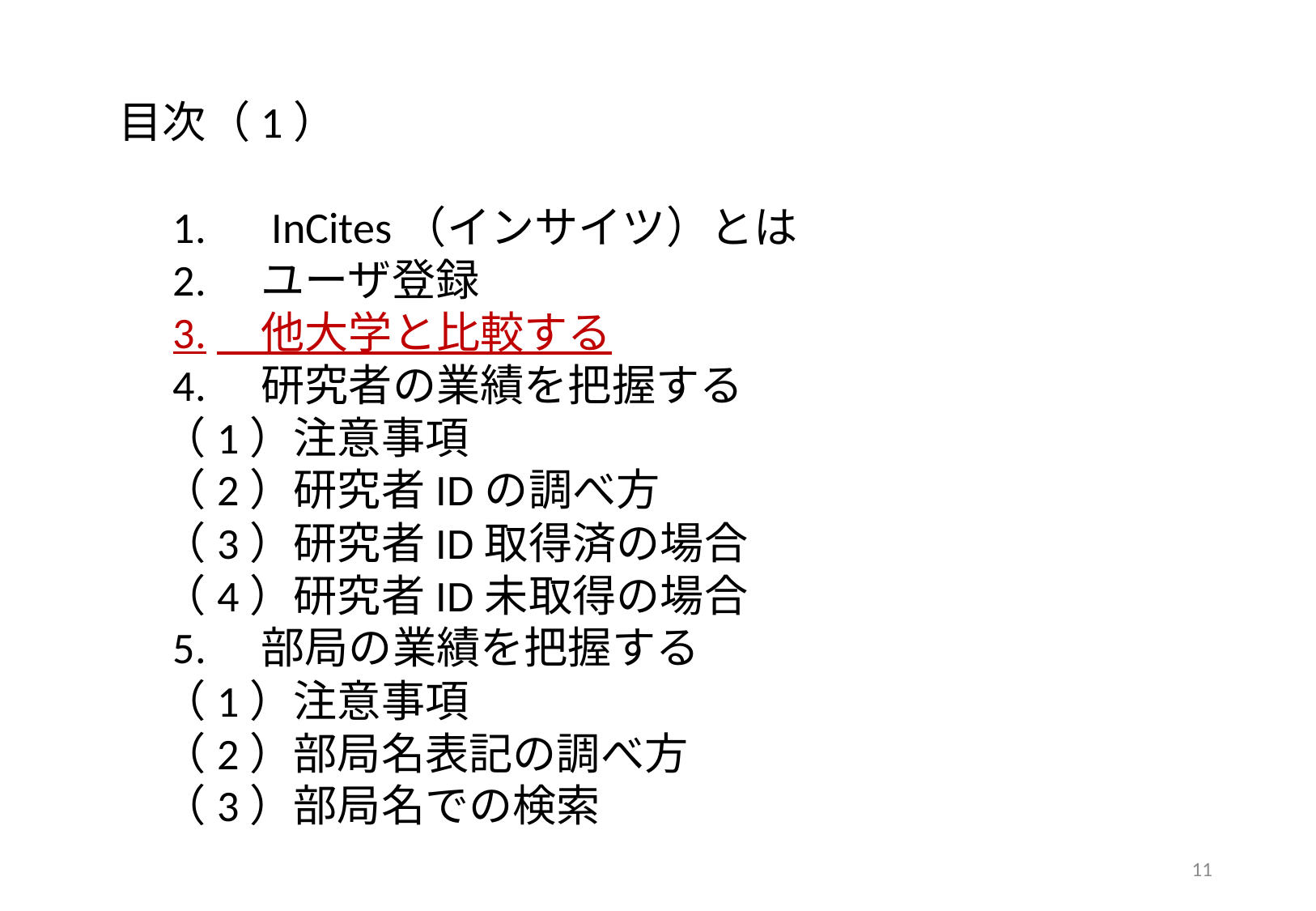

目次（1）

　1.　InCites（インサイツ）とは
　2.　ユーザ登録
　3.　他大学と比較する
　4.　研究者の業績を把握する
　（1）注意事項
　（2）研究者IDの調べ方
　（3）研究者ID取得済の場合
　（4）研究者ID未取得の場合
　5.　部局の業績を把握する
　（1）注意事項
　（2）部局名表記の調べ方
　（3）部局名での検索
11